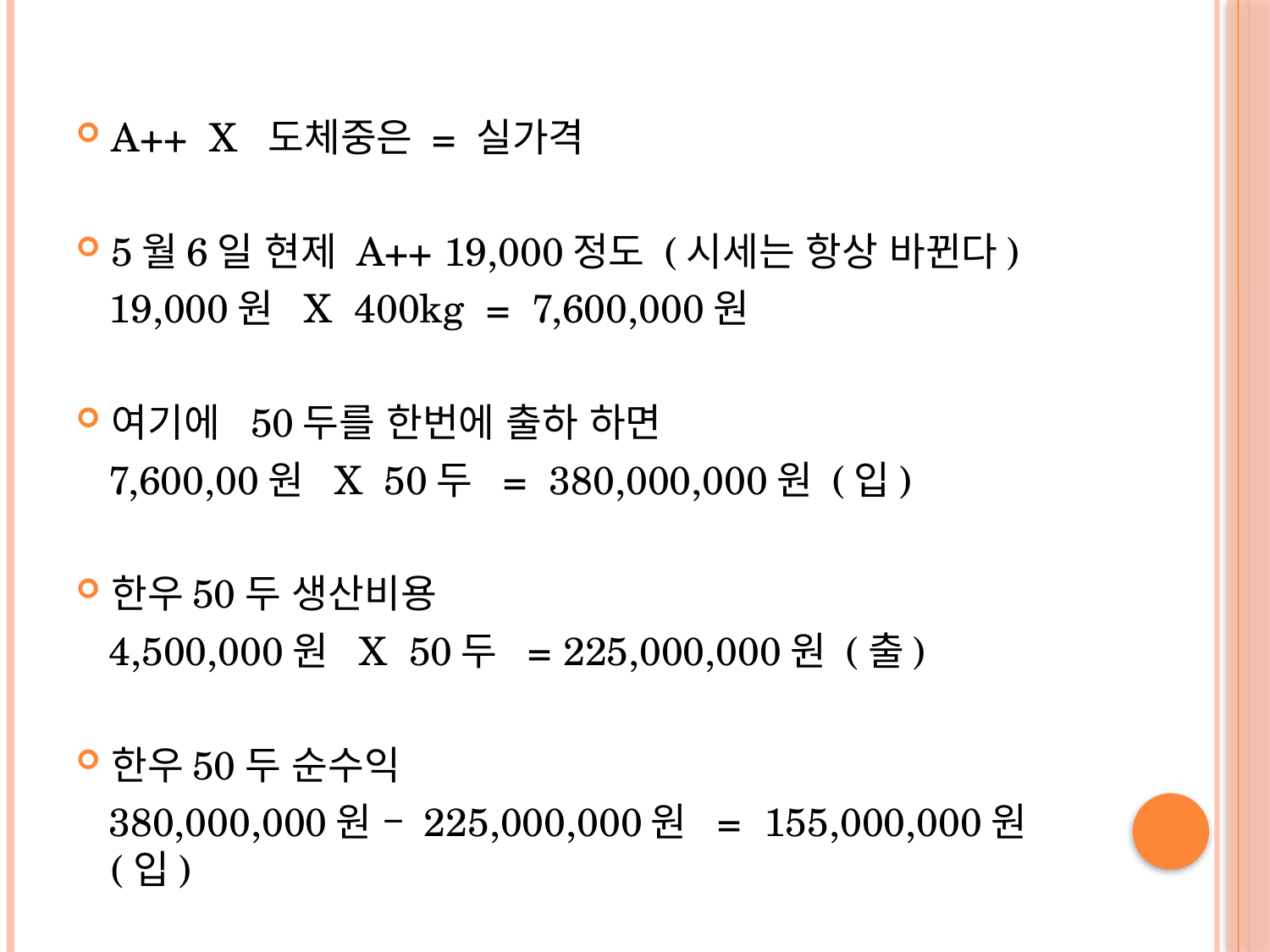

A++  X  도체중은 = 실가격

5월6일 현제 A++ 19,000정도 (시세는 항상 바뀐다)
   19,000원  X  400kg  =  7,600,000원

여기에  50두를 한번에 출하 하면
   7,600,00원  X  50두  =  380,000,000원 (입)

한우50두 생산비용
   4,500,000원  X  50두  = 225,000,000원 (출)

한우50두 순수익
   380,000,000원 – 225,000,000원  =  155,000,000원(입)